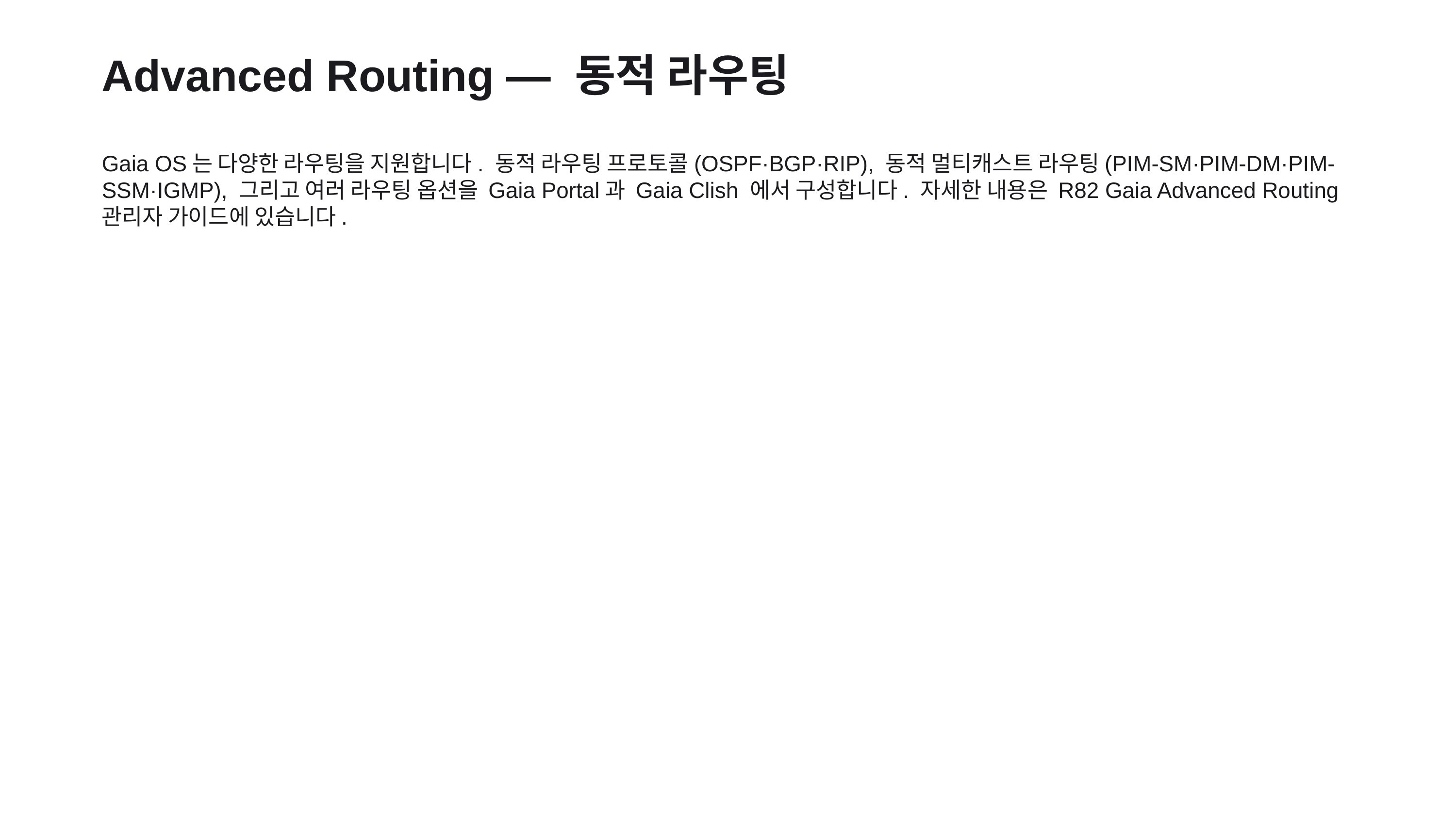

Advanced Routing — 동적 라우팅
Gaia OS는 다양한 라우팅을 지원합니다. 동적 라우팅 프로토콜(OSPF·BGP·RIP), 동적 멀티캐스트 라우팅(PIM-SM·PIM-DM·PIM-SSM·IGMP), 그리고 여러 라우팅 옵션을 Gaia Portal과 Gaia Clish 에서 구성합니다. 자세한 내용은 R82 Gaia Advanced Routing 관리자 가이드에 있습니다.